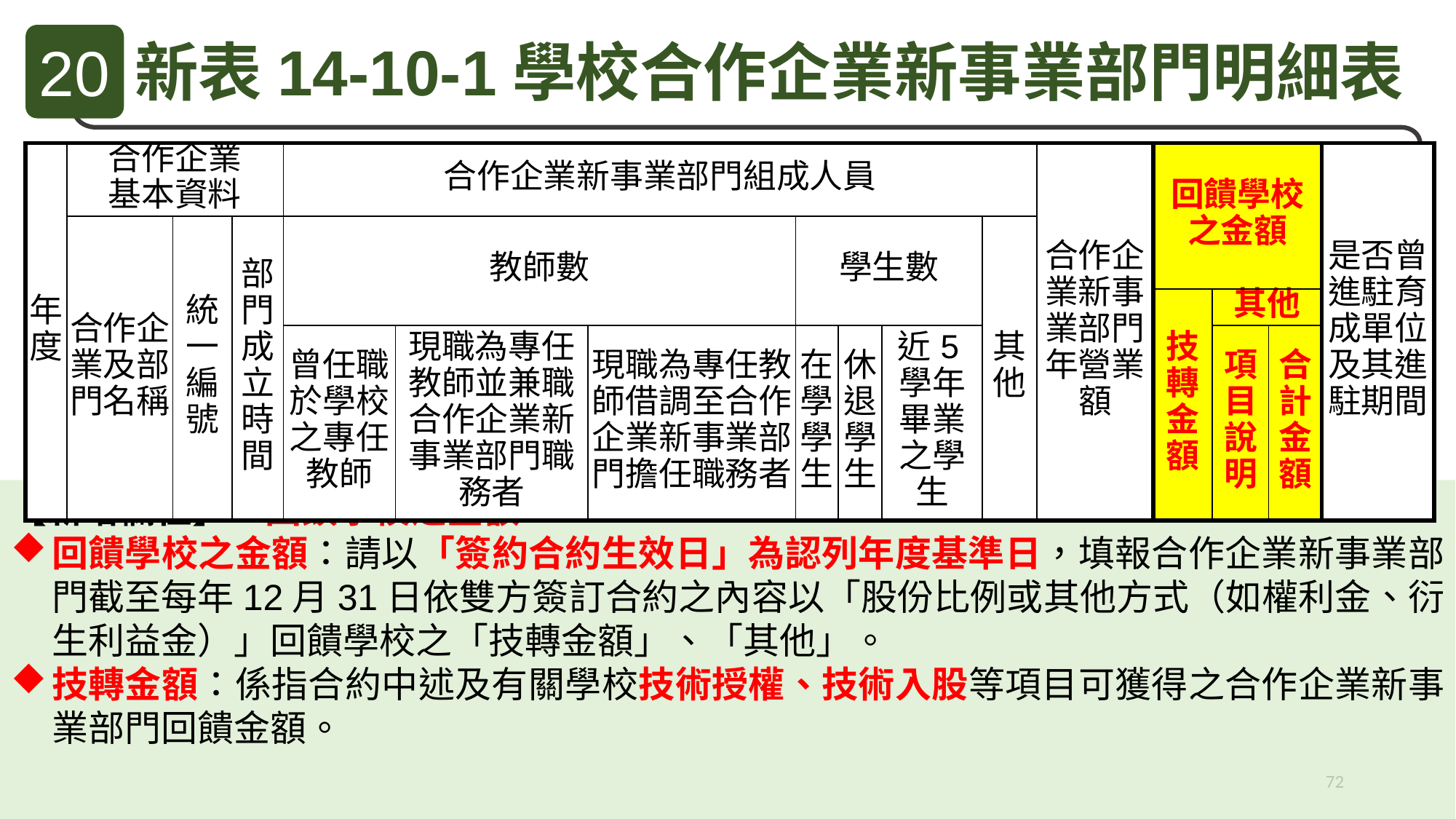

20
新表14-10-1學校合作企業新事業部門明細表

| 年度 | 合作企業 基本資料 |  |  | 合作企業新事業部門組成人員 |  |  |  |  |  |  | 合作企業新事業部門年營業額 | 回饋學校之金額 |  |  | 是否曾進駐育成單位及其進駐期間 |
| --- | --- | --- | --- | --- | --- | --- | --- | --- | --- | --- | --- | --- | --- | --- | --- |
|  | 合作企業及部門名稱 | 統一編號 | 部門成立時間 | 教師數 |  |  | 學生數 |  |  | 其他 |  |  |  |  |  |
|  |  |  |  |  |  |  |  |  |  |  |  | 技轉金額 | 其他 |  |  |
|  |  |  |  | 曾任職於學校之專任教師 | 現職為專任教師並兼職合作企業新事業部門職務者 | 現職為專任教師借調至合作企業新事業部門擔任職務者 | 在學學生 | 休退學生 | 近5學年畢業之學生 |  |  |  | 項目說明 | 合計金額 |  |

【新增欄位】：回饋學校之金額
回饋學校之金額：請以「簽約合約生效日」為認列年度基準日，填報合作企業新事業部門截至每年12月31日依雙方簽訂合約之內容以「股份比例或其他方式（如權利金、衍生利益金）」回饋學校之「技轉金額」、「其他」。
技轉金額：係指合約中述及有關學校技術授權、技術入股等項目可獲得之合作企業新事業部門回饋金額。

72